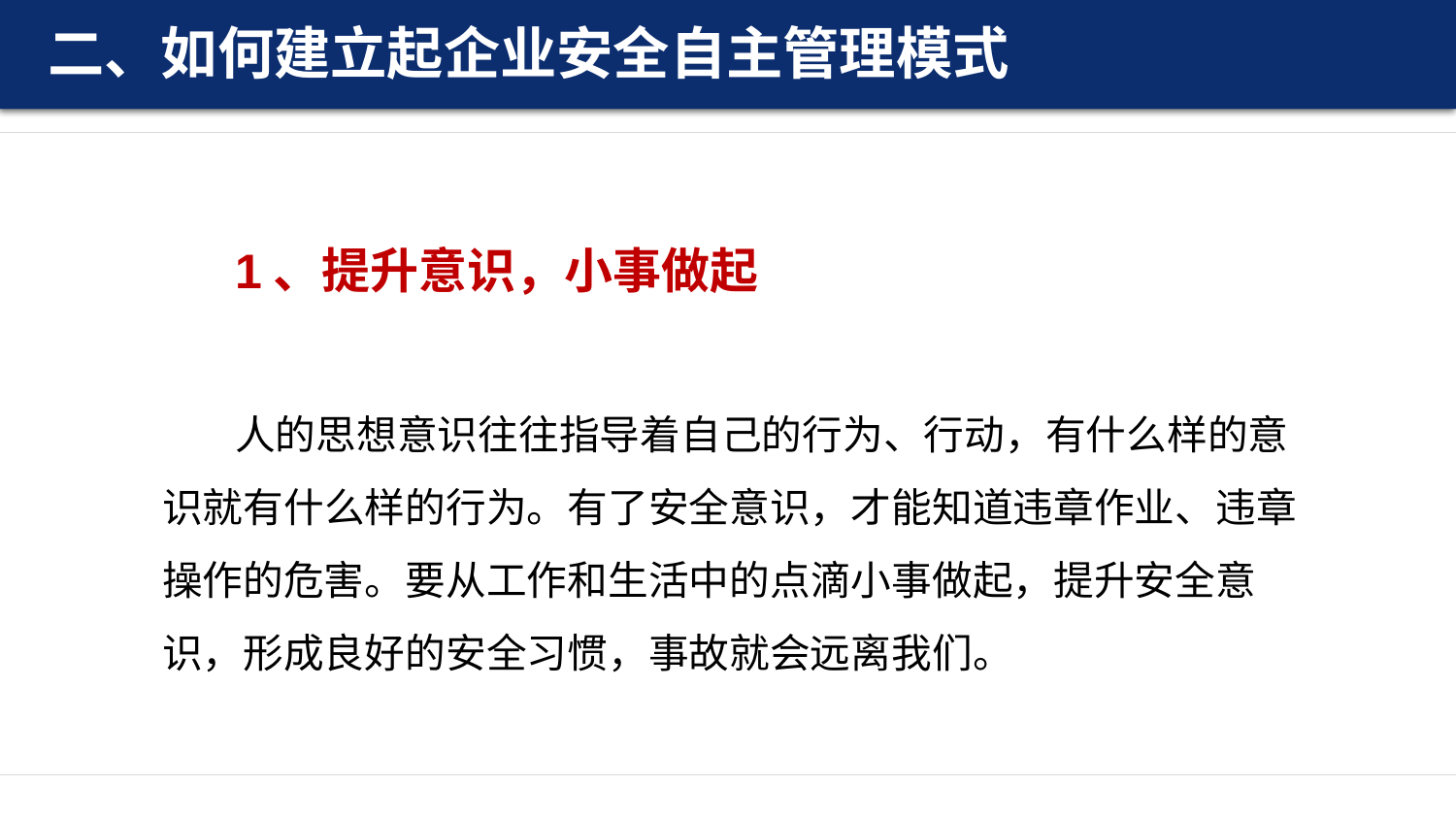

二、如何建立起企业安全自主管理模式
1、提升意识，小事做起

人的思想意识往往指导着自己的行为、行动，有什么样的意识就有什么样的行为。有了安全意识，才能知道违章作业、违章操作的危害。要从工作和生活中的点滴小事做起，提升安全意识，形成良好的安全习惯，事故就会远离我们。